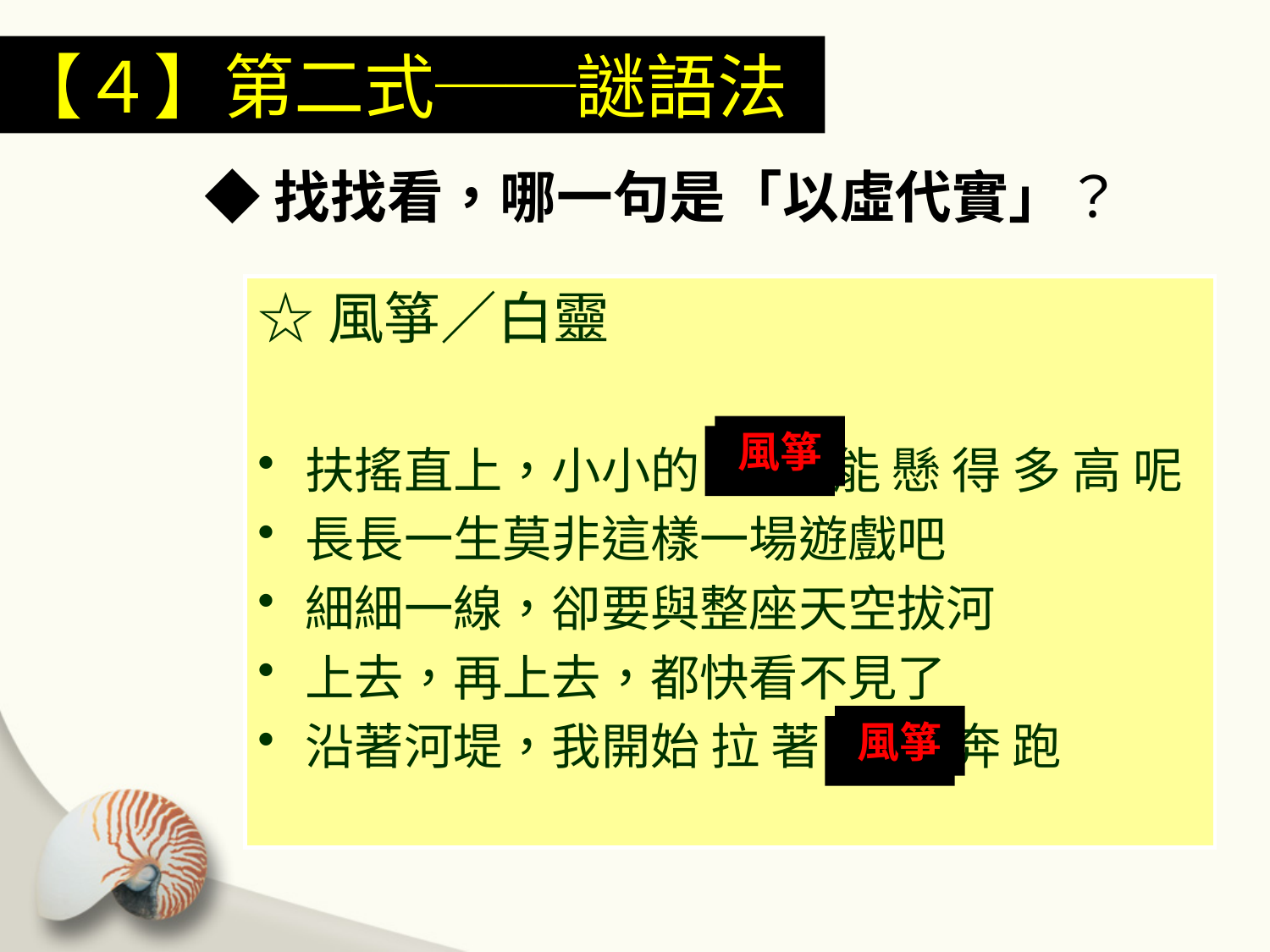

【４】第二式──謎語法
# ◆找找看，哪一句是「以虛代實」？
☆風箏／白靈

扶搖直上，小小的 希 望 能 懸 得 多 高 呢
長長一生莫非這樣一場遊戲吧
細細一線，卻要與整座天空拔河
上去，再上去，都快看不見了
沿著河堤，我開始 拉 著 天 空 奔 跑
風箏
希望
風箏
天空